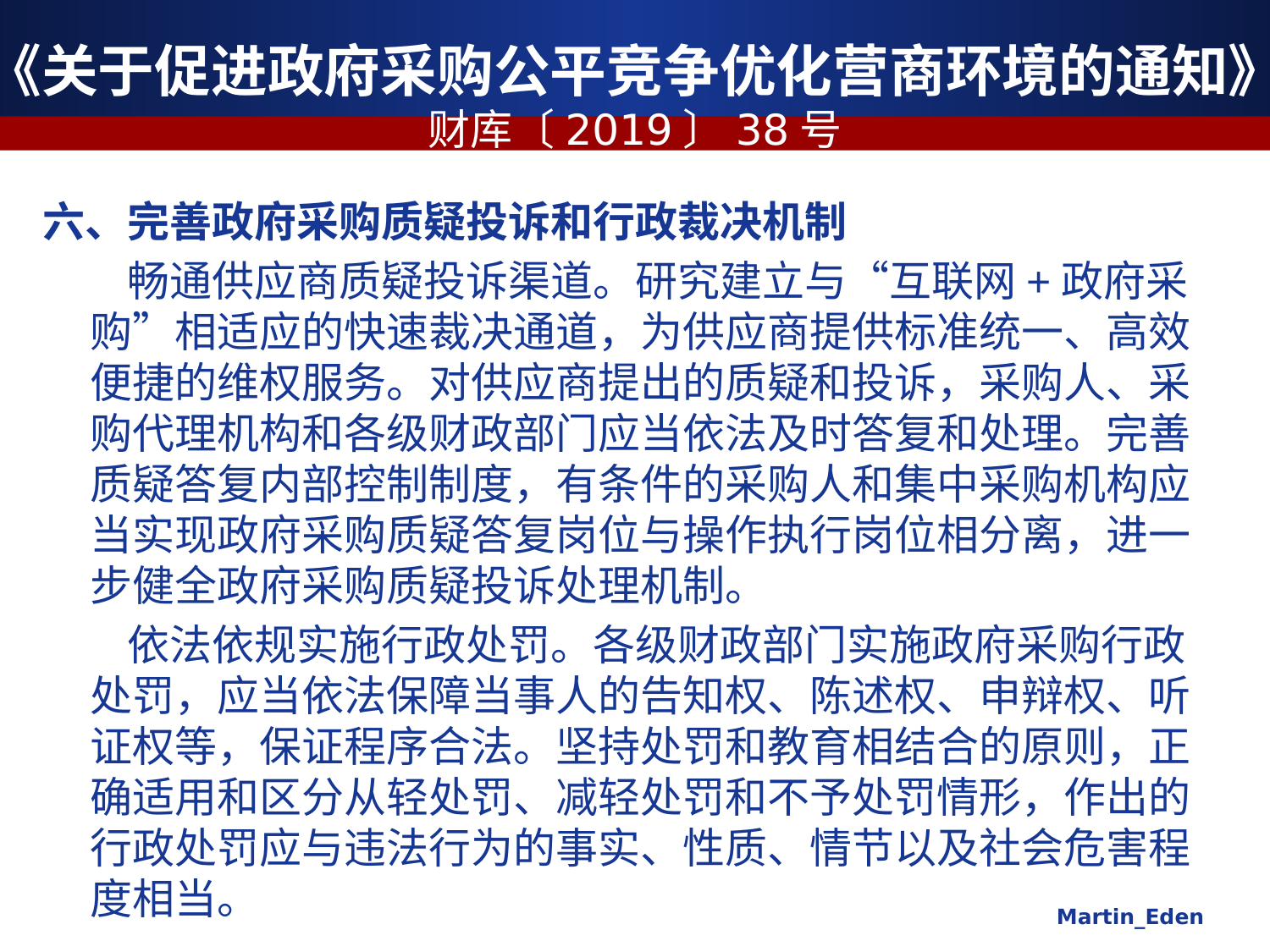

# 《关于促进政府采购公平竞争优化营商环境的通知》 财库〔2019〕38号
六、完善政府采购质疑投诉和行政裁决机制
　　畅通供应商质疑投诉渠道。研究建立与“互联网+政府采购”相适应的快速裁决通道，为供应商提供标准统一、高效便捷的维权服务。对供应商提出的质疑和投诉，采购人、采购代理机构和各级财政部门应当依法及时答复和处理。完善质疑答复内部控制制度，有条件的采购人和集中采购机构应当实现政府采购质疑答复岗位与操作执行岗位相分离，进一步健全政府采购质疑投诉处理机制。
　　依法依规实施行政处罚。各级财政部门实施政府采购行政处罚，应当依法保障当事人的告知权、陈述权、申辩权、听证权等，保证程序合法。坚持处罚和教育相结合的原则，正确适用和区分从轻处罚、减轻处罚和不予处罚情形，作出的行政处罚应与违法行为的事实、性质、情节以及社会危害程度相当。
Martin_Eden